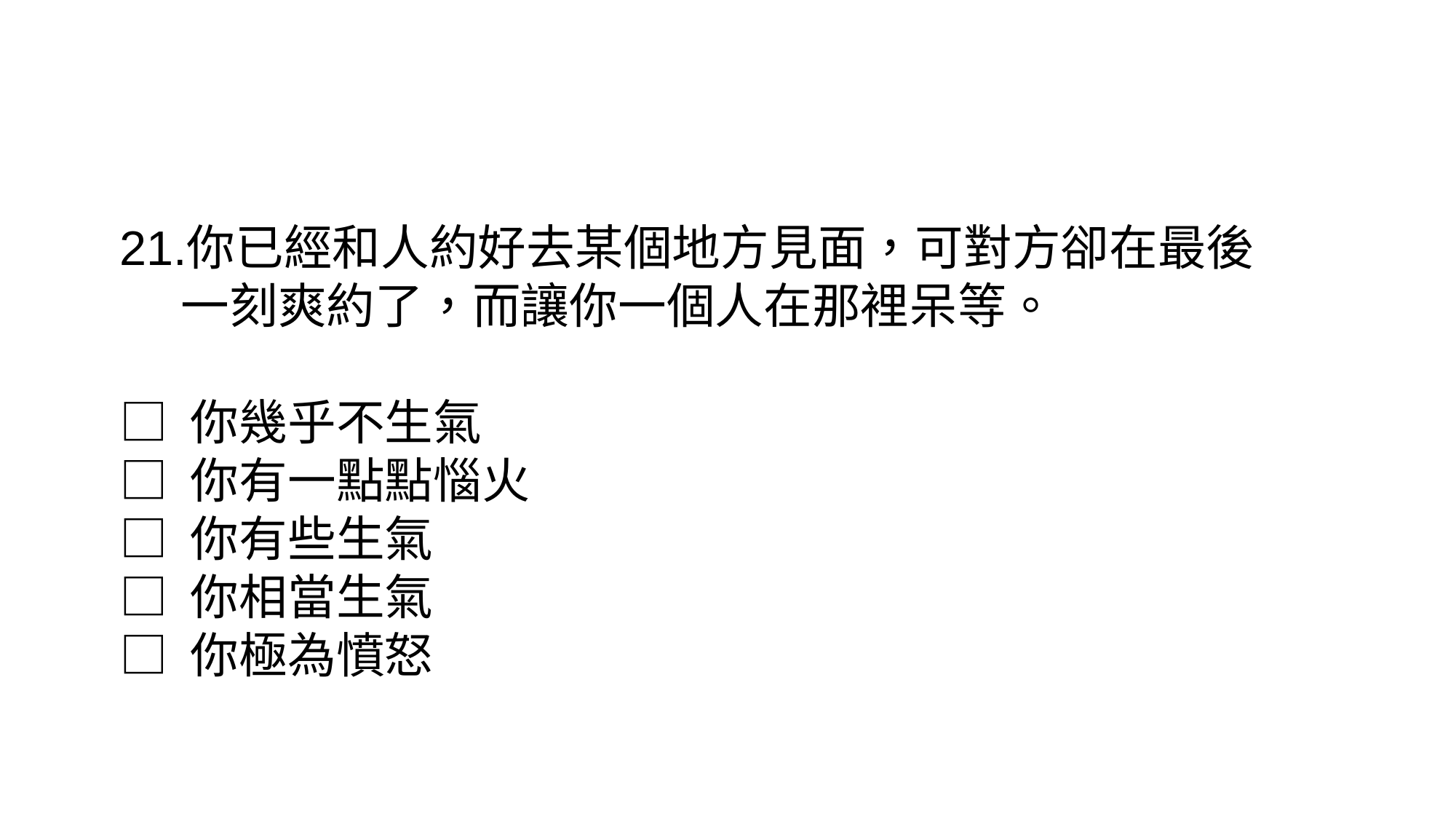

你已經和人約好去某個地方見面，可對方卻在最後一刻爽約了，而讓你一個人在那裡呆等。

□ 你幾乎不生氣
□ 你有一點點惱火
□ 你有些生氣
□ 你相當生氣
□ 你極為憤怒